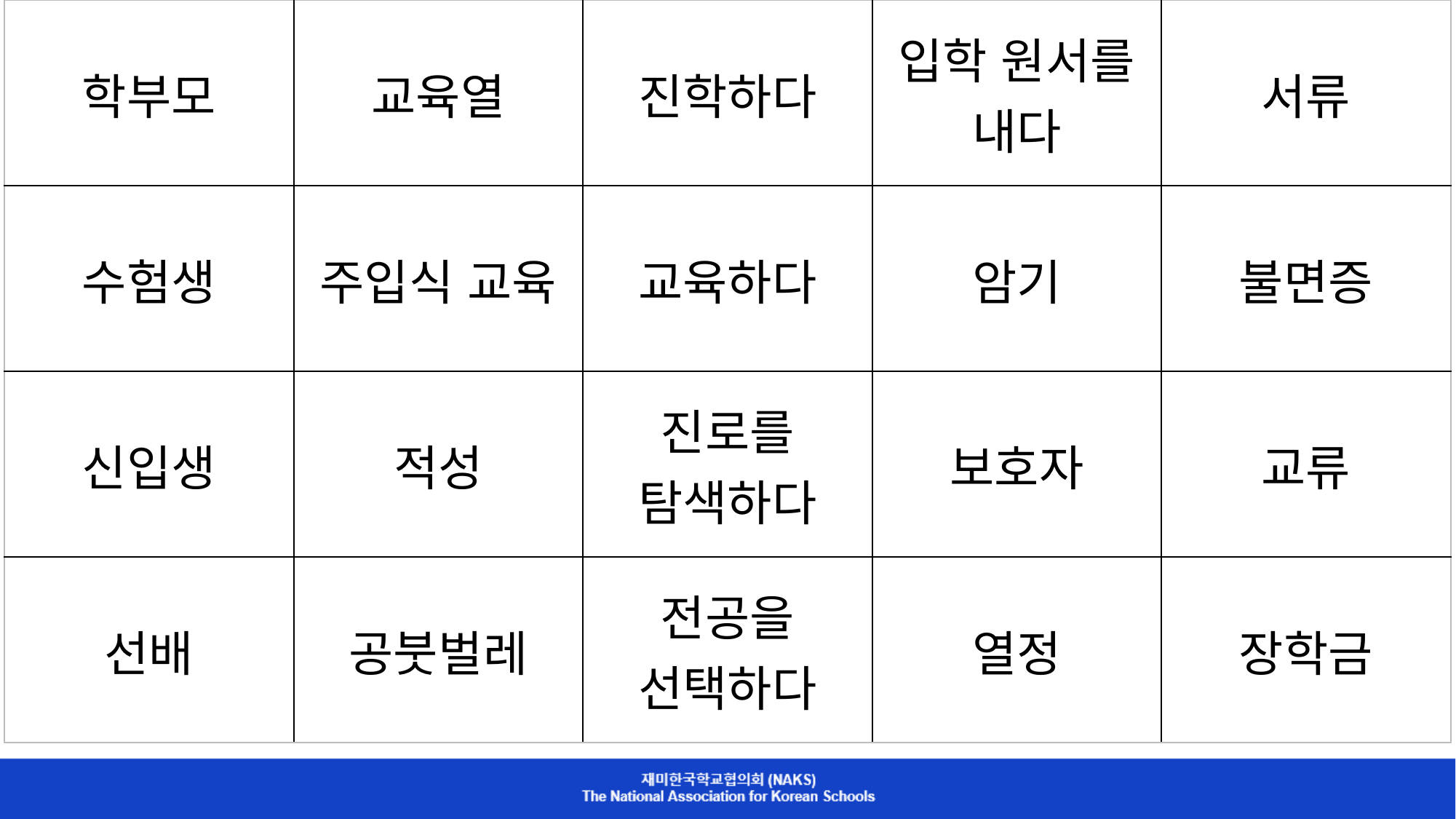

| 학부모 | 교육열 | 진학하다 | 입학 원서를 내다 | 서류 |
| --- | --- | --- | --- | --- |
| 수험생 | 주입식 교육 | 교육하다 | 암기 | 불면증 |
| 신입생 | 적성 | 진로를 탐색하다 | 보호자 | 교류 |
| 선배 | 공붓벌레 | 전공을 선택하다 | 열정 | 장학금 |